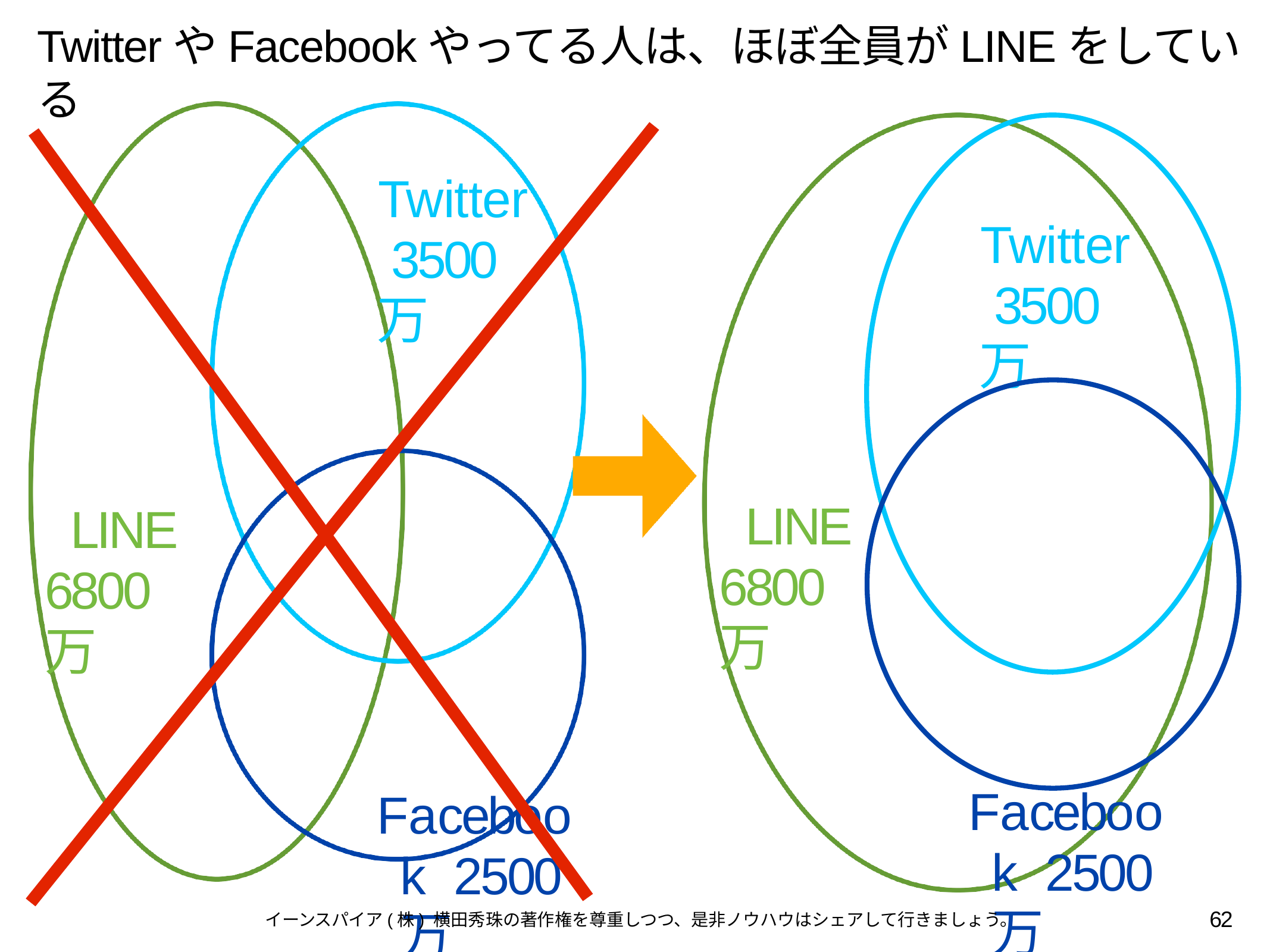

# TwitterやFacebookやってる人は、ほぼ全員がLINEをしている

Twitter  3500万

LINE  6800万

Facebook  2500万
Twitter  3500万

LINE  6800万

Facebook  2500万

62
イーンスパイア(株) 横田秀珠の著作権を尊重しつつ、是非ノウハウはシェアして行きましょう。